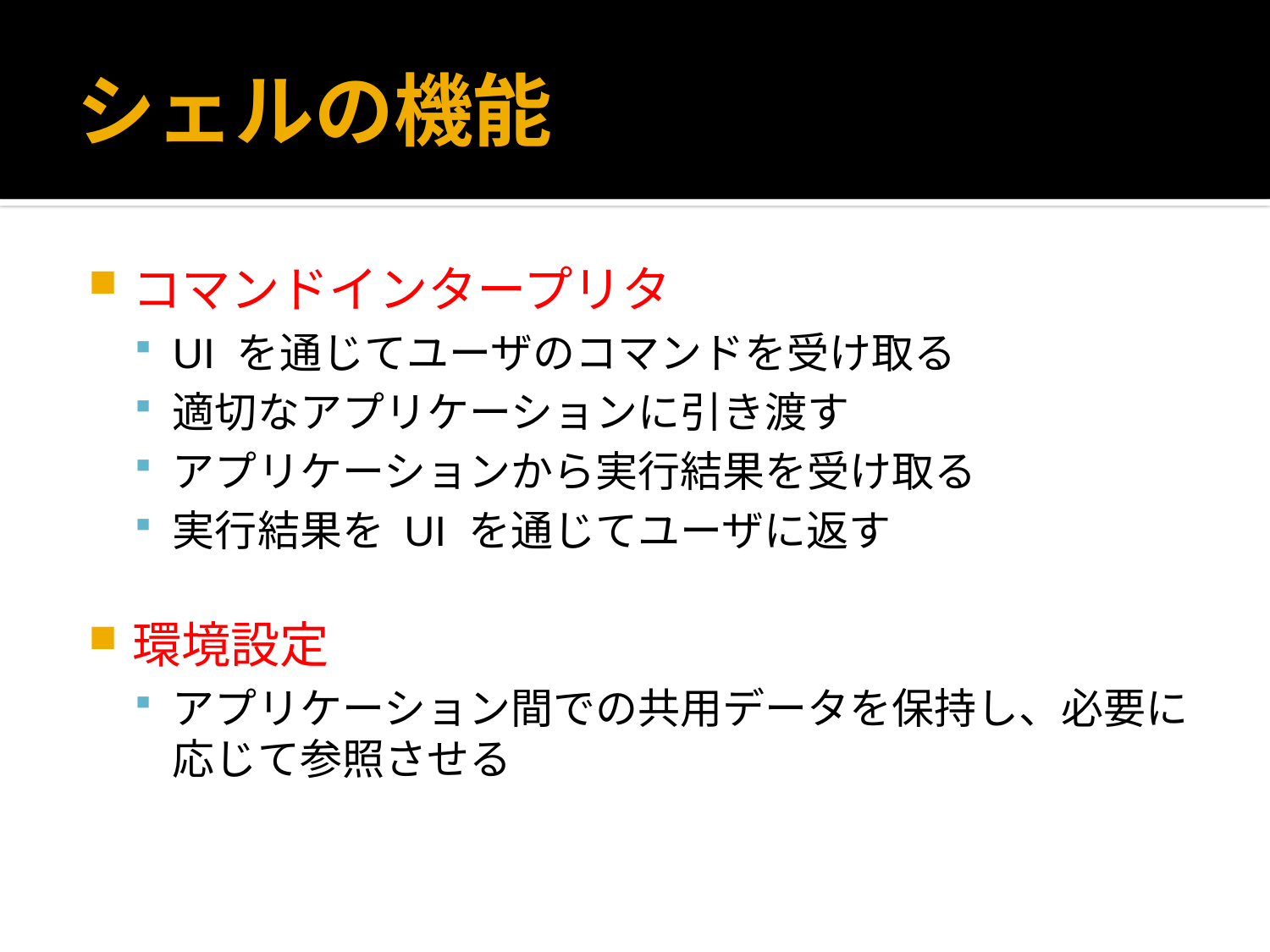

# シェルの機能
コマンドインタープリタ
UI を通じてユーザのコマンドを受け取る
適切なアプリケーションに引き渡す
アプリケーションから実行結果を受け取る
実行結果を UI を通じてユーザに返す

環境設定
アプリケーション間での共用データを保持し、必要に応じて参照させる